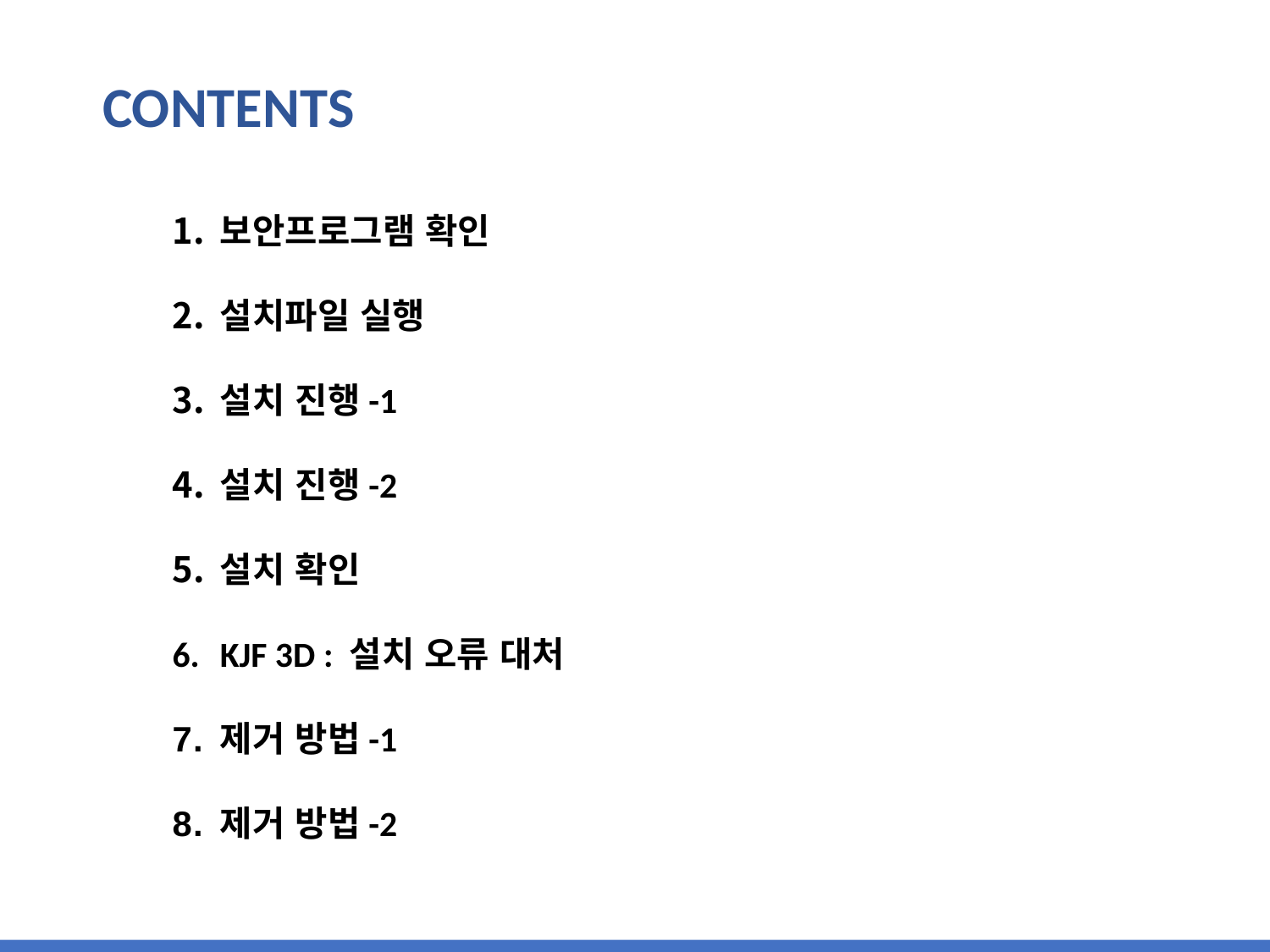

CONTENTS
보안프로그램 확인

설치파일 실행

설치 진행-1

설치 진행-2

설치 확인

KJF 3D : 설치 오류 대처

제거 방법-1

제거 방법-2